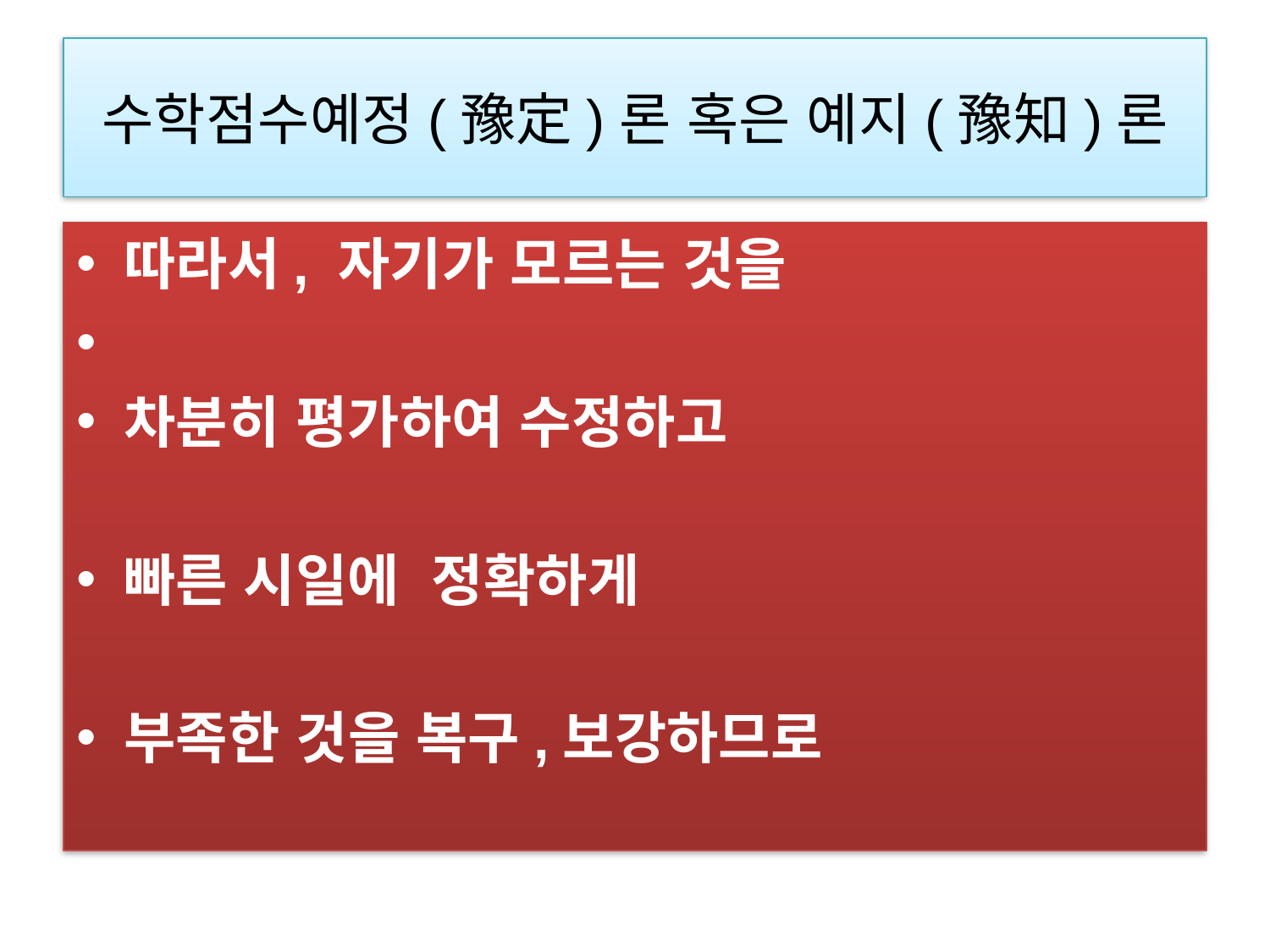

# 수학점수예정(豫定)론 혹은 예지(豫知)론
따라서, 자기가 모르는 것을

차분히 평가하여 수정하고

빠른 시일에  정확하게

부족한 것을 복구,보강하므로